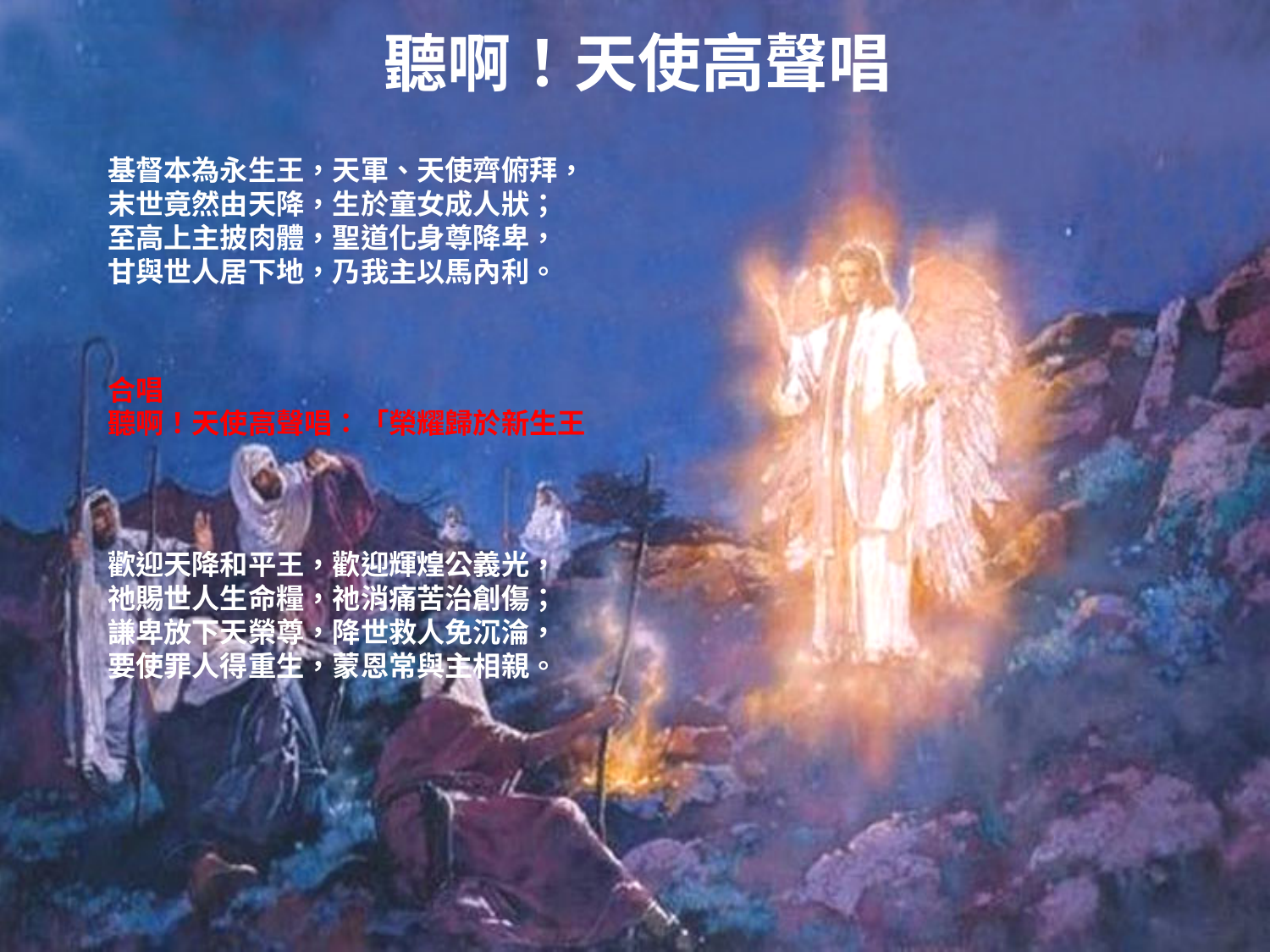

# 聽啊！天使高聲唱
基督本為永生王，天軍、天使齊俯拜，
末世竟然由天降，生於童女成人狀；
至高上主披肉體，聖道化身尊降卑，
甘與世人居下地，乃我主以馬內利。

合唱                                                                    聽啊！天使高聲唱：「榮耀歸於新生王
歡迎天降和平王，歡迎輝煌公義光，
祂賜世人生命糧，祂消痛苦治創傷；
謙卑放下天榮尊，降世救人免沉淪，
要使罪人得重生，蒙恩常與主相親。